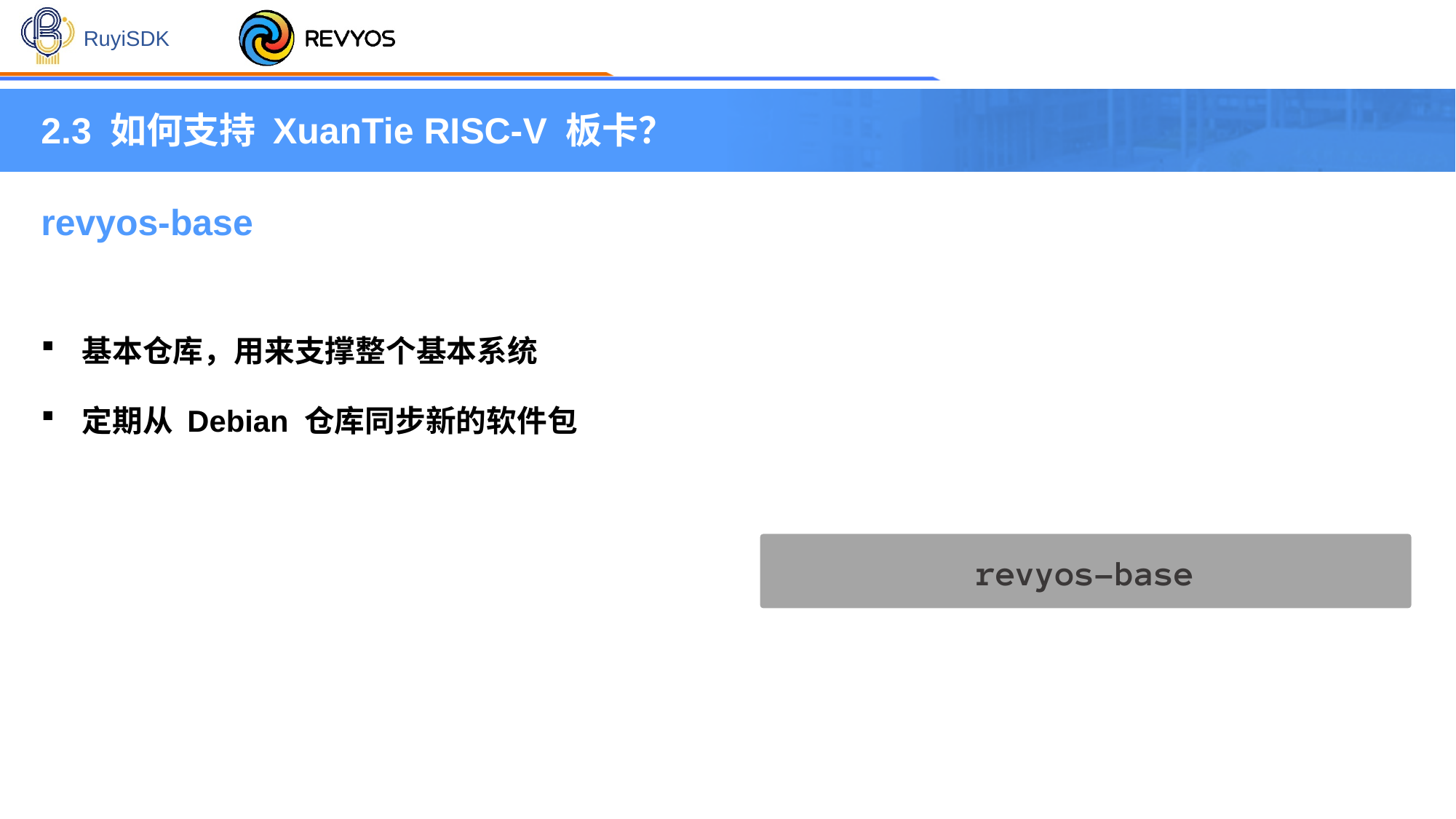

2.3 如何支持 XuanTie RISC-V 板卡？
revyos-base

基本仓库，用来支撑整个基本系统
定期从 Debian 仓库同步新的软件包
revyos-base